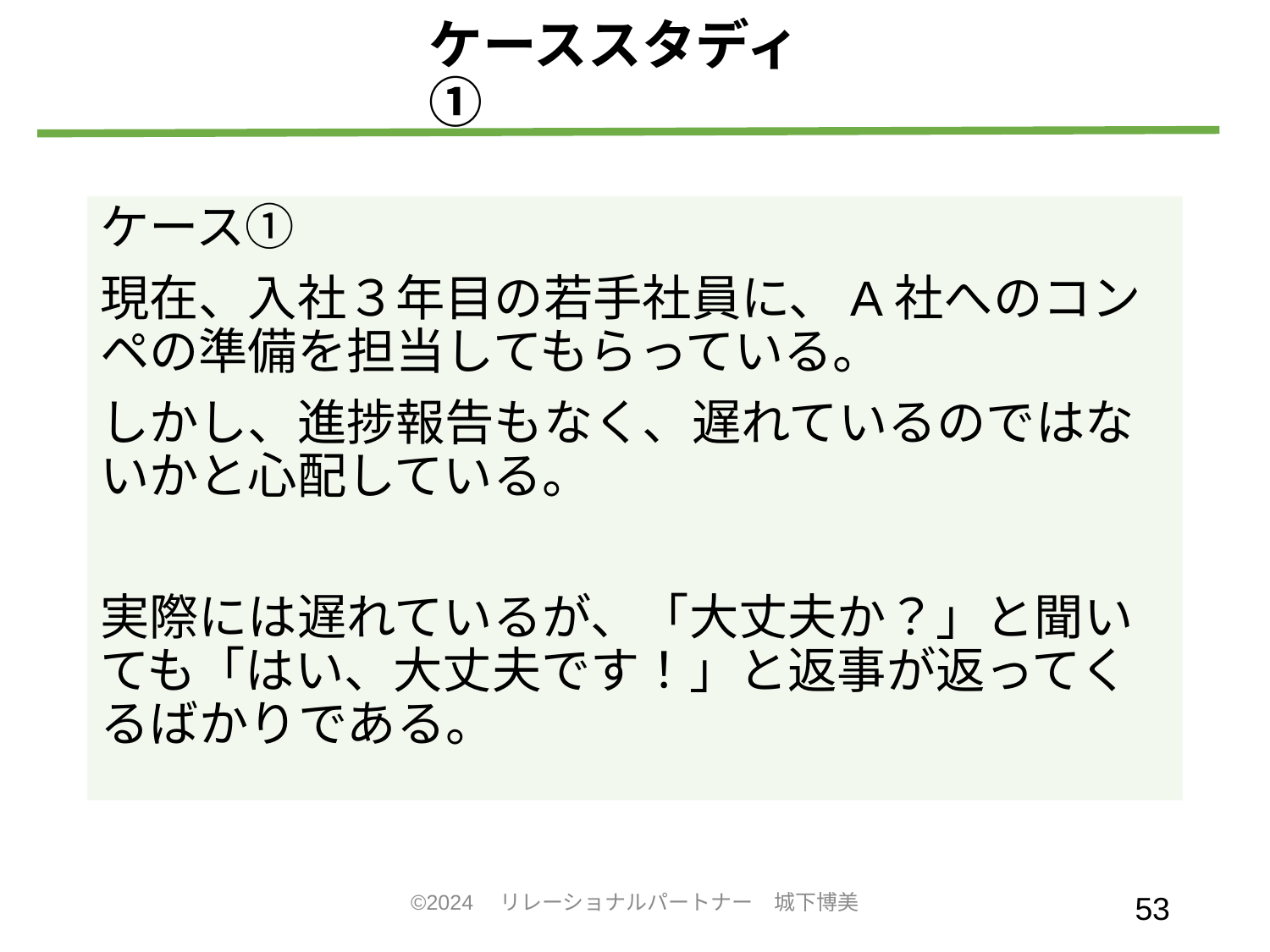

# ケーススタディ①
ケース①
現在、入社３年目の若手社員に、A社へのコンペの準備を担当してもらっている。
しかし、進捗報告もなく、遅れているのではないかと心配している。

実際には遅れているが、「大丈夫か？」と聞いても「はい、大丈夫です！」と返事が返ってくるばかりである。
©2024　リレーショナルパートナー　城下博美
53